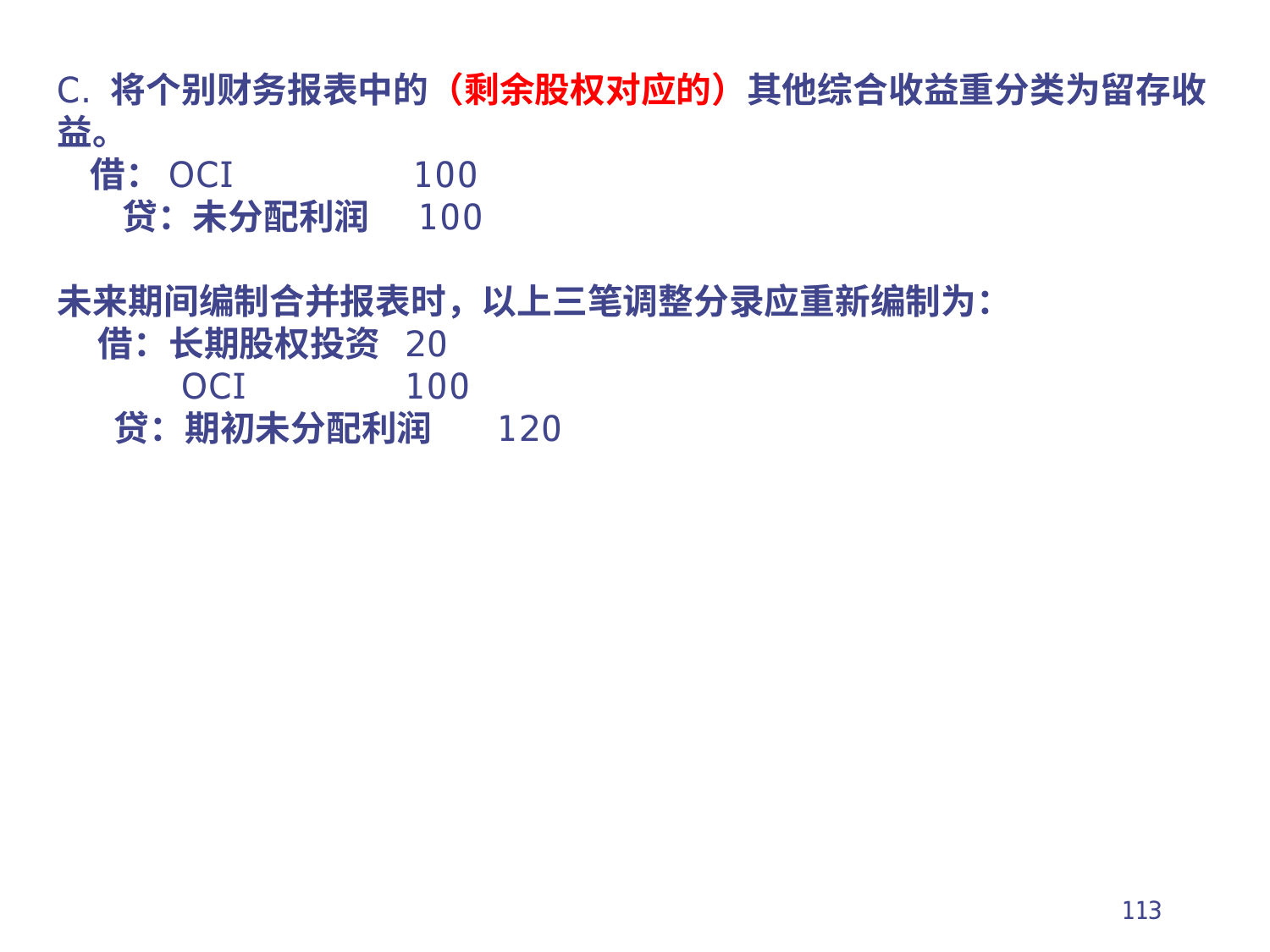

C. 将个别财务报表中的（剩余股权对应的）其他综合收益重分类为留存收益。
   借：OCI                 100
       贷：未分配利润     100

未来期间编制合并报表时，以上三笔调整分录应重新编制为：
    借：长期股权投资  20
            OCI               100
      贷：期初未分配利润       120
113